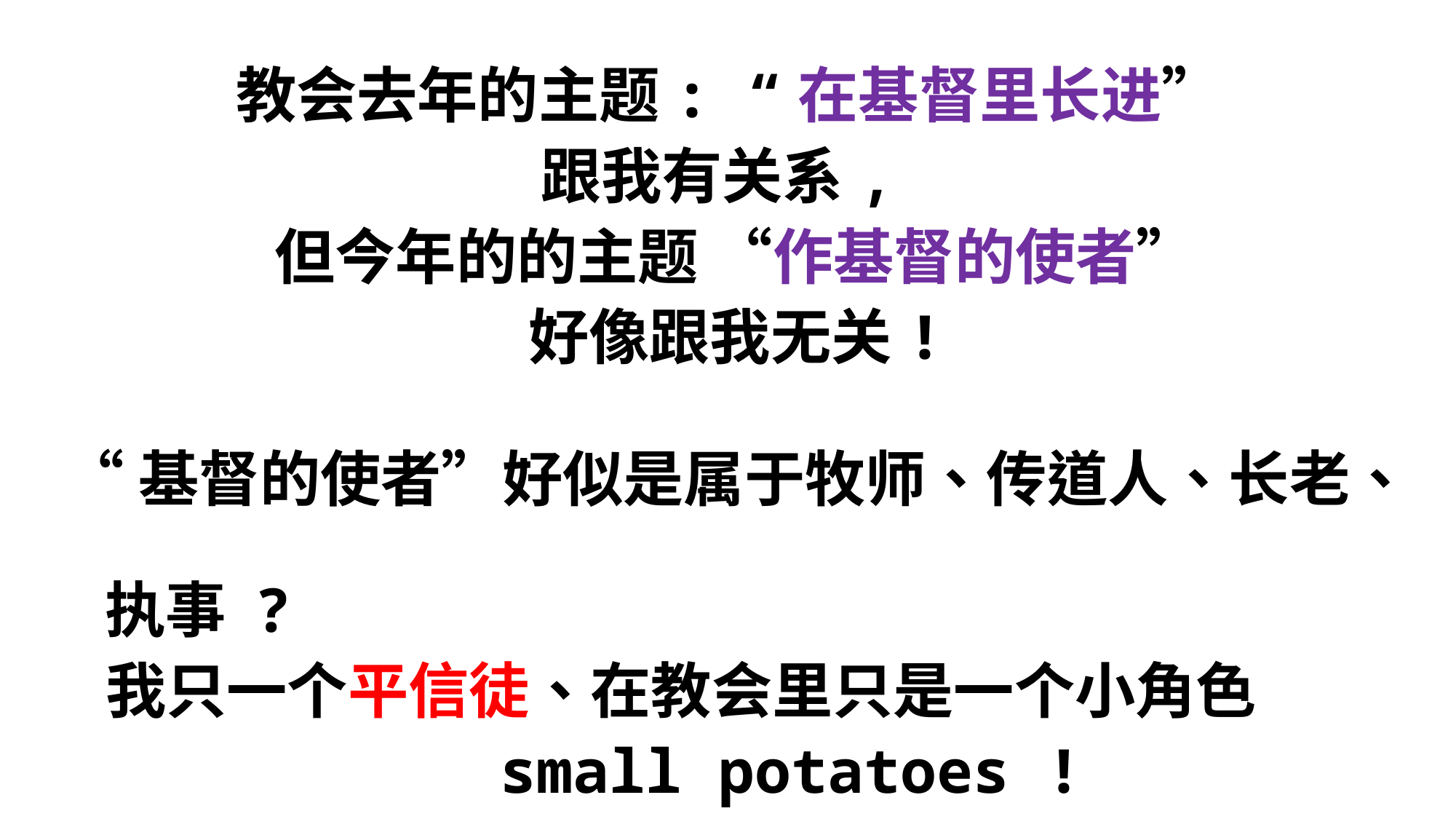

教会去年的主题: “在基督里长进”
跟我有关系,
但今年的的主题 “作基督的使者”
好像跟我无关!

“基督的使者”好似是属于牧师、传道人、长老、
   执事 ?
  我只一个平信徒、在教会里只是一个小角色
            small potatoes !